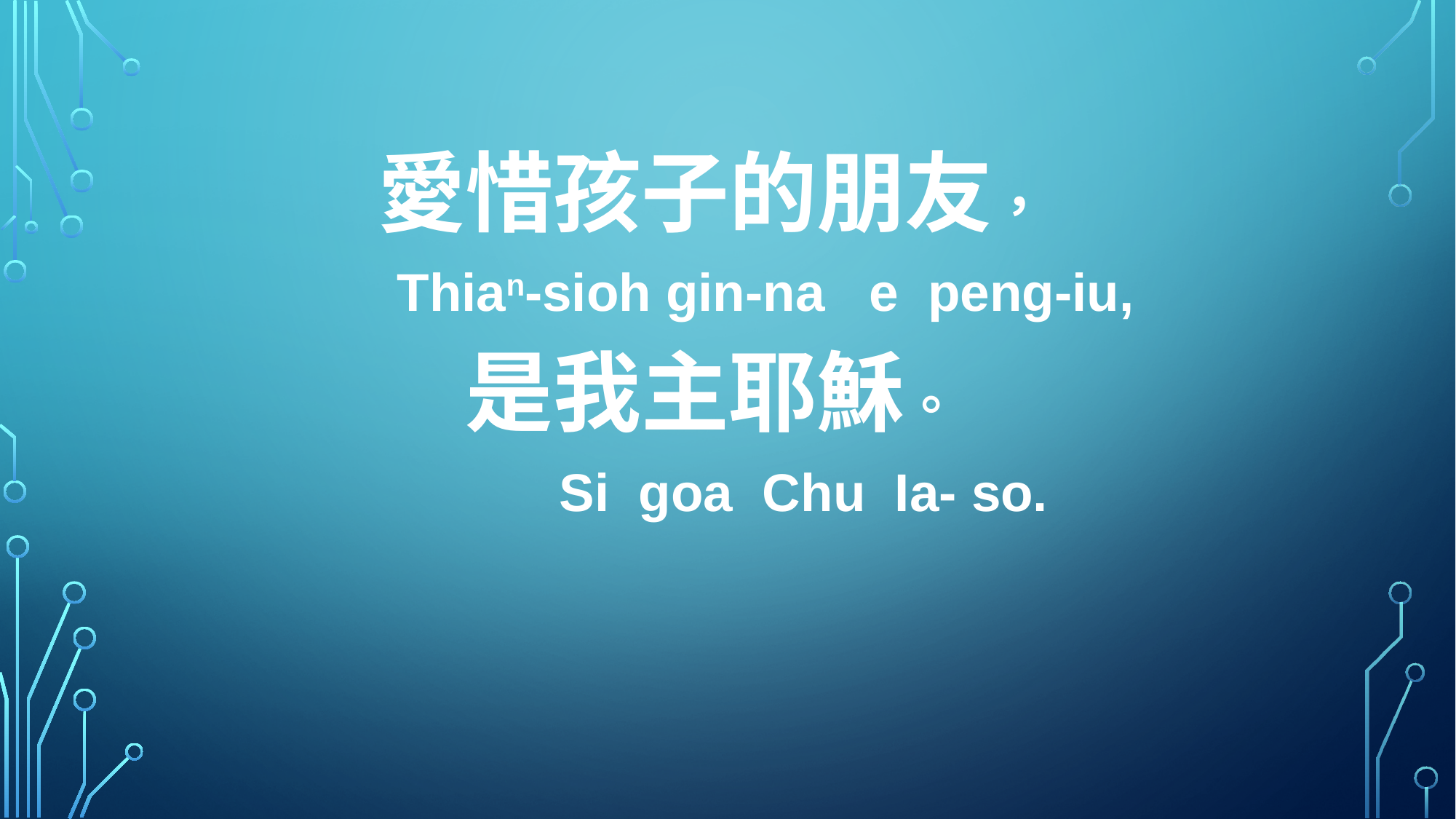

愛惜孩子的朋友，
              Thian-sioh gin-na   e  peng-iu,
是我主耶穌。
                         Si  goa  Chu  Ia- so.